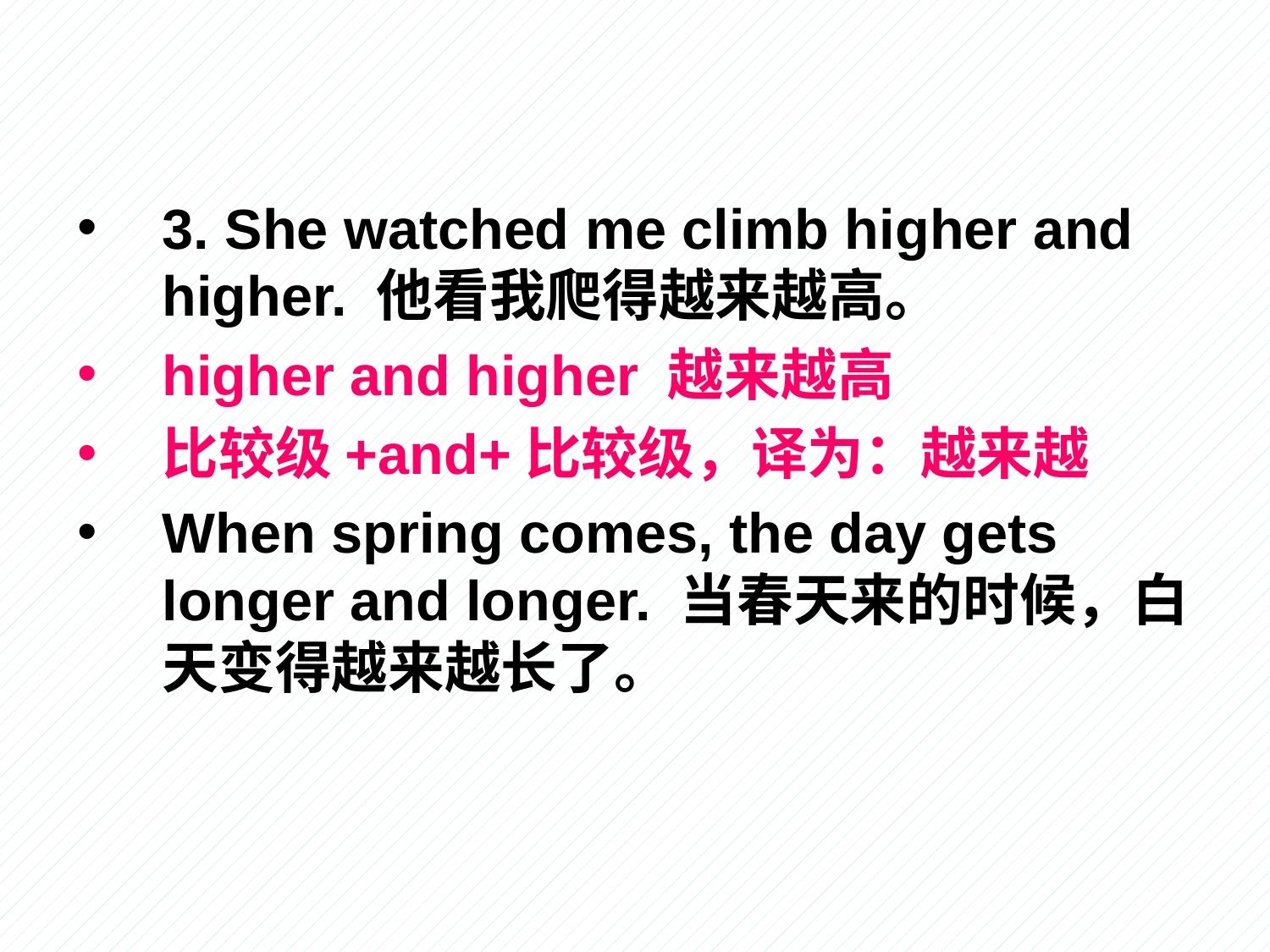

3. She watched me climb higher and higher. 他看我爬得越来越高。
higher and higher 越来越高
比较级+and+比较级，译为：越来越
When spring comes, the day gets longer and longer. 当春天来的时候，白天变得越来越长了。